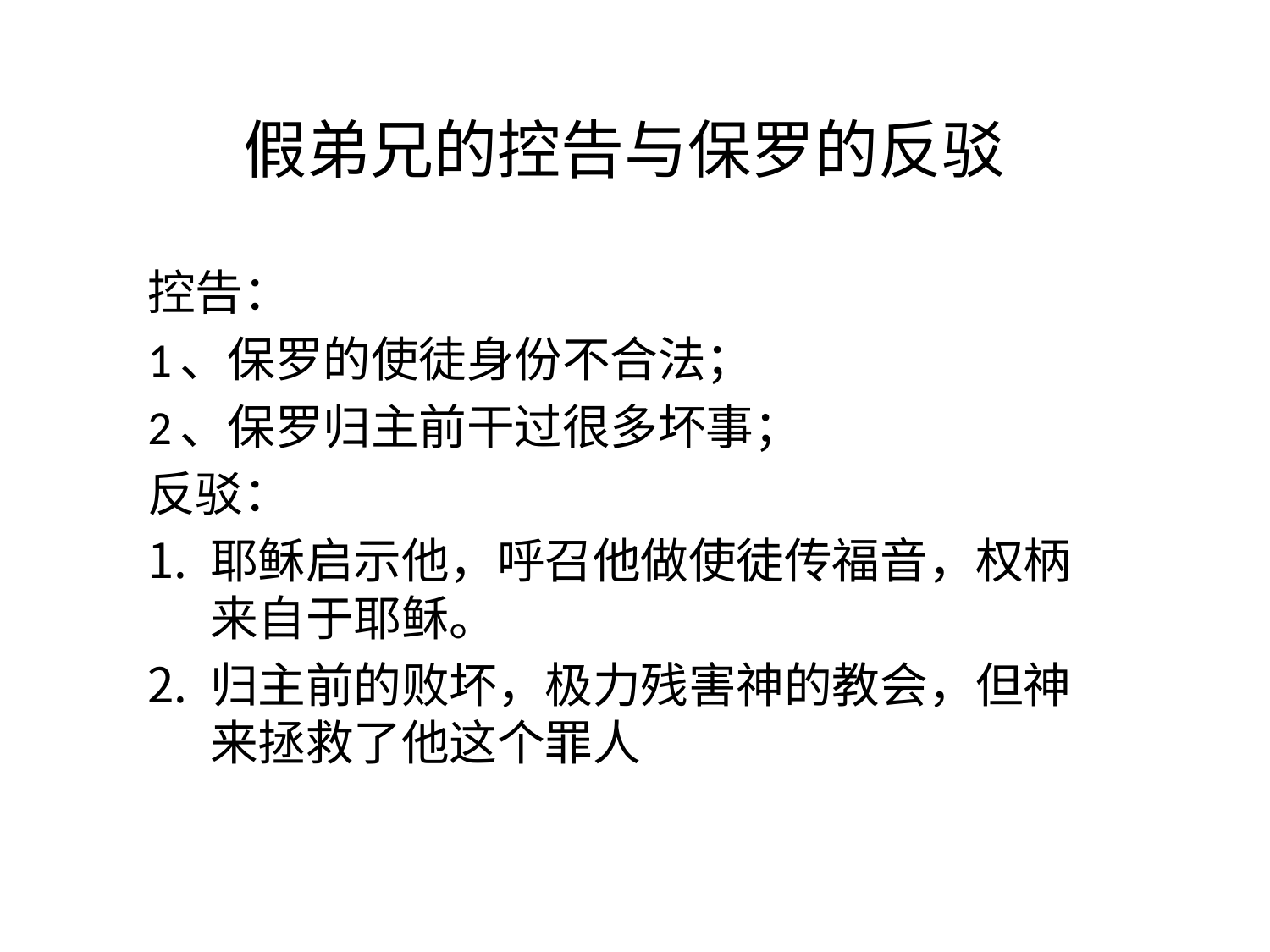

# 假弟兄的控告与保罗的反驳
控告：
1、保罗的使徒身份不合法；
2、保罗归主前干过很多坏事；
反驳：
耶稣启示他，呼召他做使徒传福音，权柄来自于耶稣。
归主前的败坏，极力残害神的教会，但神来拯救了他这个罪人